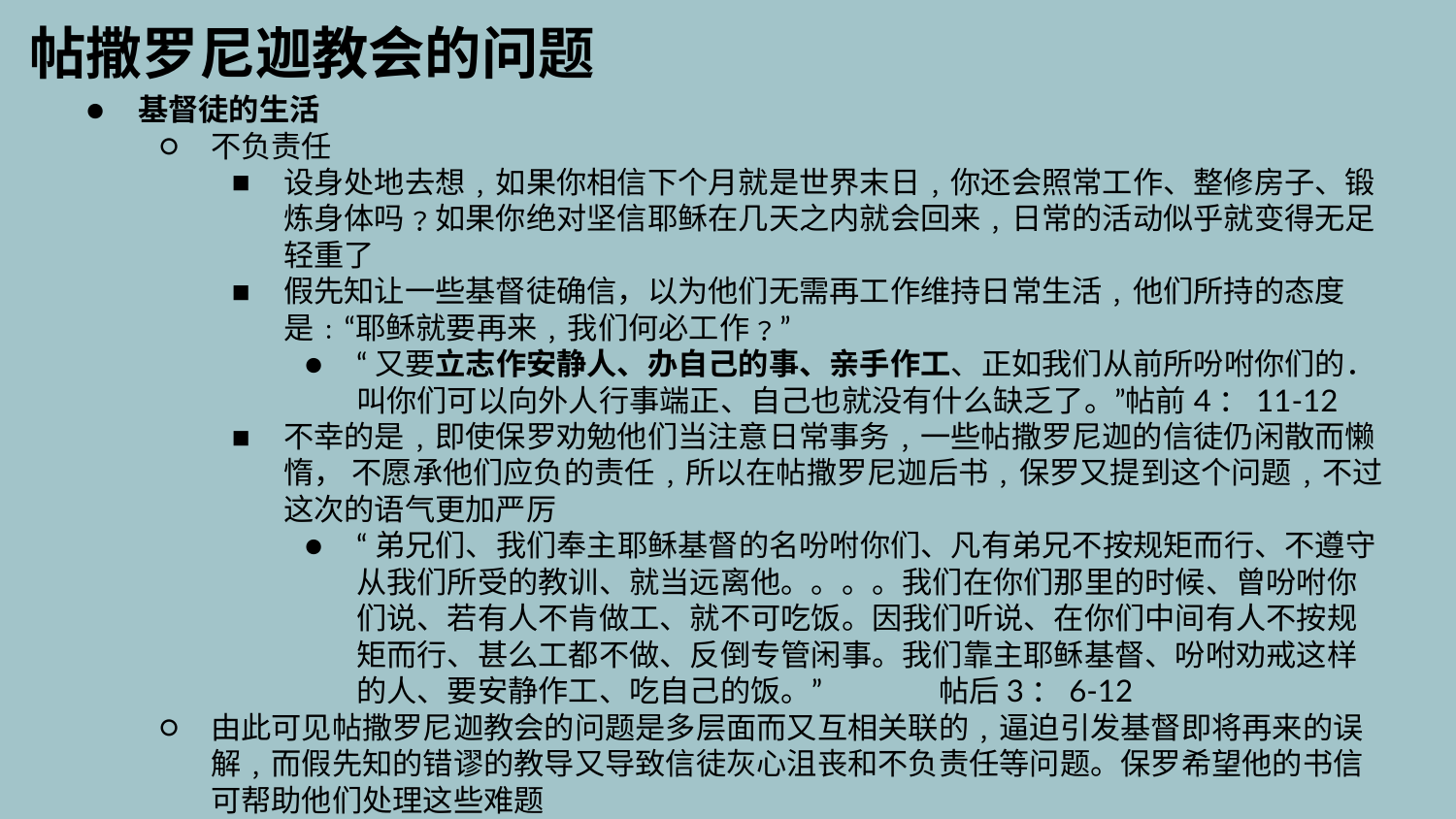

帖撒罗尼迦教会的问题
基督徒的生活
不负责任
设身处地去想﹐如果你相信下个月就是世界末日﹐你还会照常工作、整修房子、锻炼身体吗﹖如果你绝对坚信耶稣在几天之内就会回来﹐日常的活动似乎就变得无足轻重了
假先知让一些基督徒确信，以为他们无需再工作维持日常生活﹐他们所持的态度是﹕“耶稣就要再来﹐我们何必工作﹖”
“又要立志作安静人、办自己的事、亲手作工、正如我们从前所吩咐你们的．叫你们可以向外人行事端正、自己也就没有什么缺乏了。”帖前4：11-12
不幸的是﹐即使保罗劝勉他们当注意日常事务﹐一些帖撒罗尼迦的信徒仍闲散而懒惰， 不愿承他们应负的责任﹐所以在帖撒罗尼迦后书﹐保罗又提到这个问题﹐不过这次的语气更加严厉
“弟兄们、我们奉主耶稣基督的名吩咐你们、凡有弟兄不按规矩而行、不遵守从我们所受的教训、就当远离他。。。。我们在你们那里的时候、曾吩咐你们说、若有人不肯做工、就不可吃饭。因我们听说、在你们中间有人不按规矩而行、甚么工都不做、反倒专管闲事。我们靠主耶稣基督、吩咐劝戒这样的人、要安静作工、吃自己的饭。”	帖后3：6-12
由此可见帖撒罗尼迦教会的问题是多层面而又互相关联的﹐逼迫引发基督即将再来的误解﹐而假先知的错谬的教导又导致信徒灰心沮丧和不负责任等问题。保罗希望他的书信可帮助他们处理这些难题